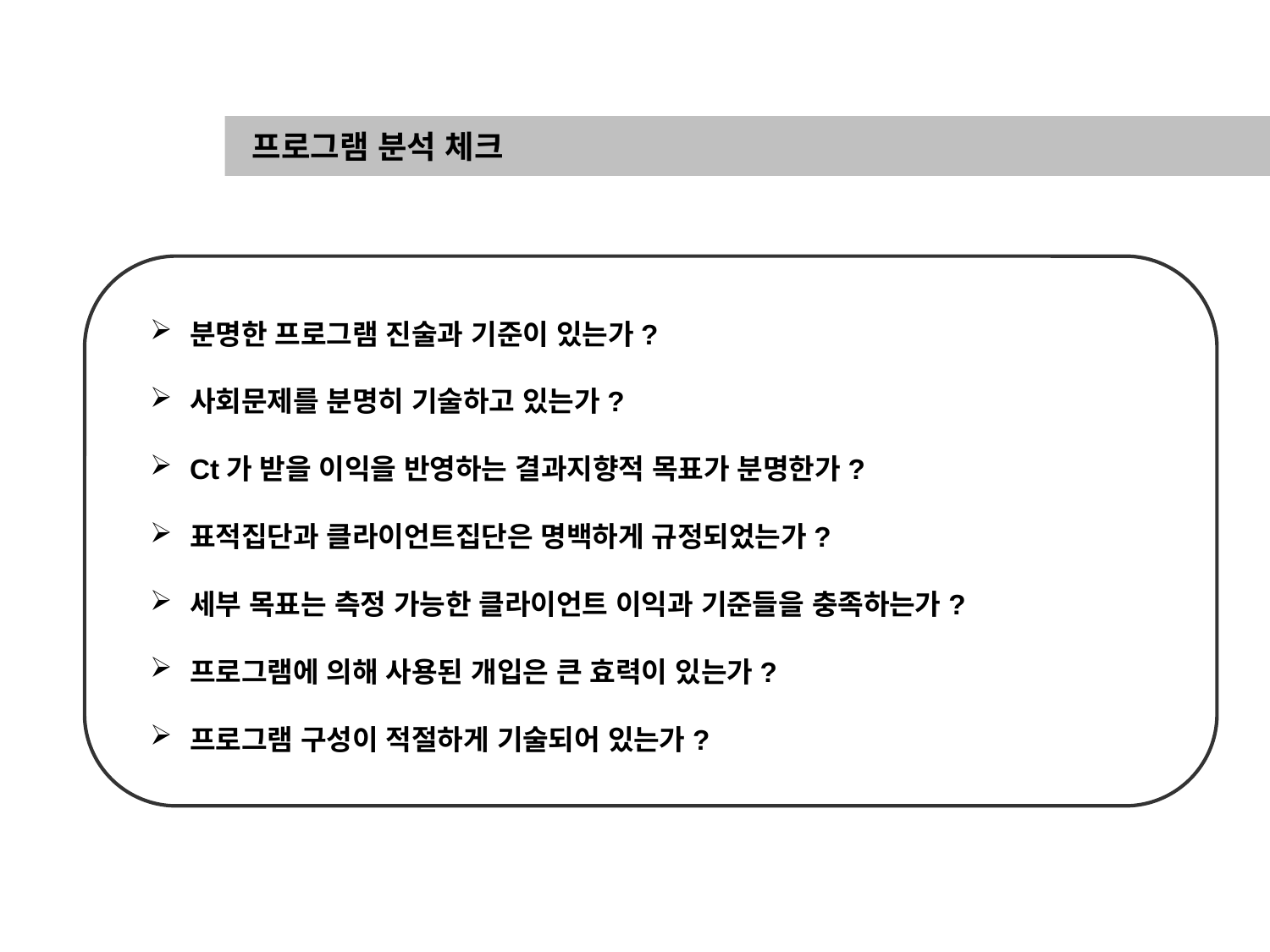

프로그램 분석 체크

분명한 프로그램 진술과 기준이 있는가?
사회문제를 분명히 기술하고 있는가?
Ct가 받을 이익을 반영하는 결과지향적 목표가 분명한가?
표적집단과 클라이언트집단은 명백하게 규정되었는가?
세부 목표는 측정 가능한 클라이언트 이익과 기준들을 충족하는가?
프로그램에 의해 사용된 개입은 큰 효력이 있는가?
프로그램 구성이 적절하게 기술되어 있는가?